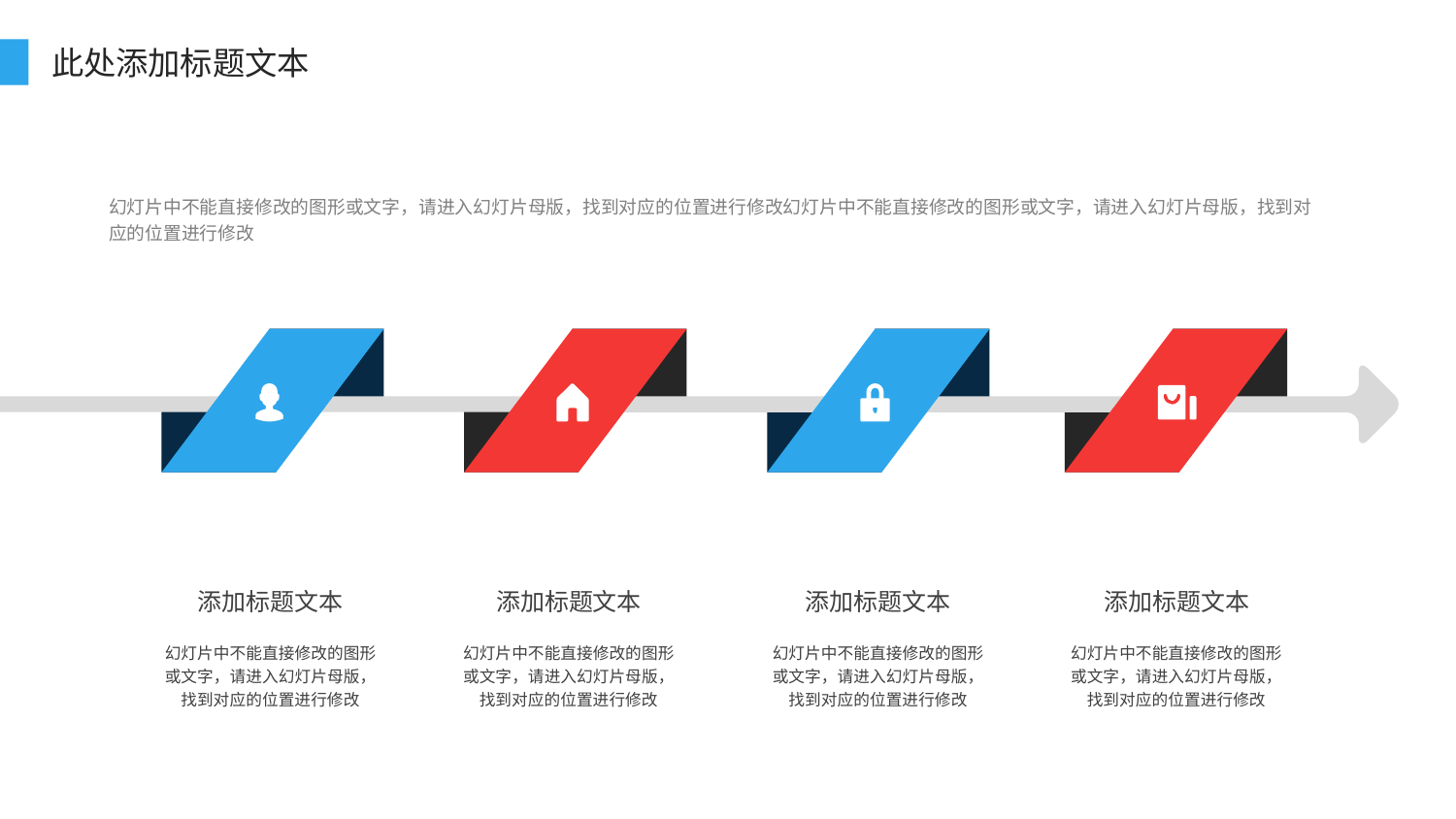

此处添加标题文本
幻灯片中不能直接修改的图形或文字，请进入幻灯片母版，找到对应的位置进行修改幻灯片中不能直接修改的图形或文字，请进入幻灯片母版，找到对应的位置进行修改

添加标题文本

幻灯片中不能直接修改的图形或文字，请进入幻灯片母版，找到对应的位置进行修改
添加标题文本

幻灯片中不能直接修改的图形或文字，请进入幻灯片母版，找到对应的位置进行修改
添加标题文本

幻灯片中不能直接修改的图形或文字，请进入幻灯片母版，找到对应的位置进行修改
添加标题文本

幻灯片中不能直接修改的图形或文字，请进入幻灯片母版，找到对应的位置进行修改